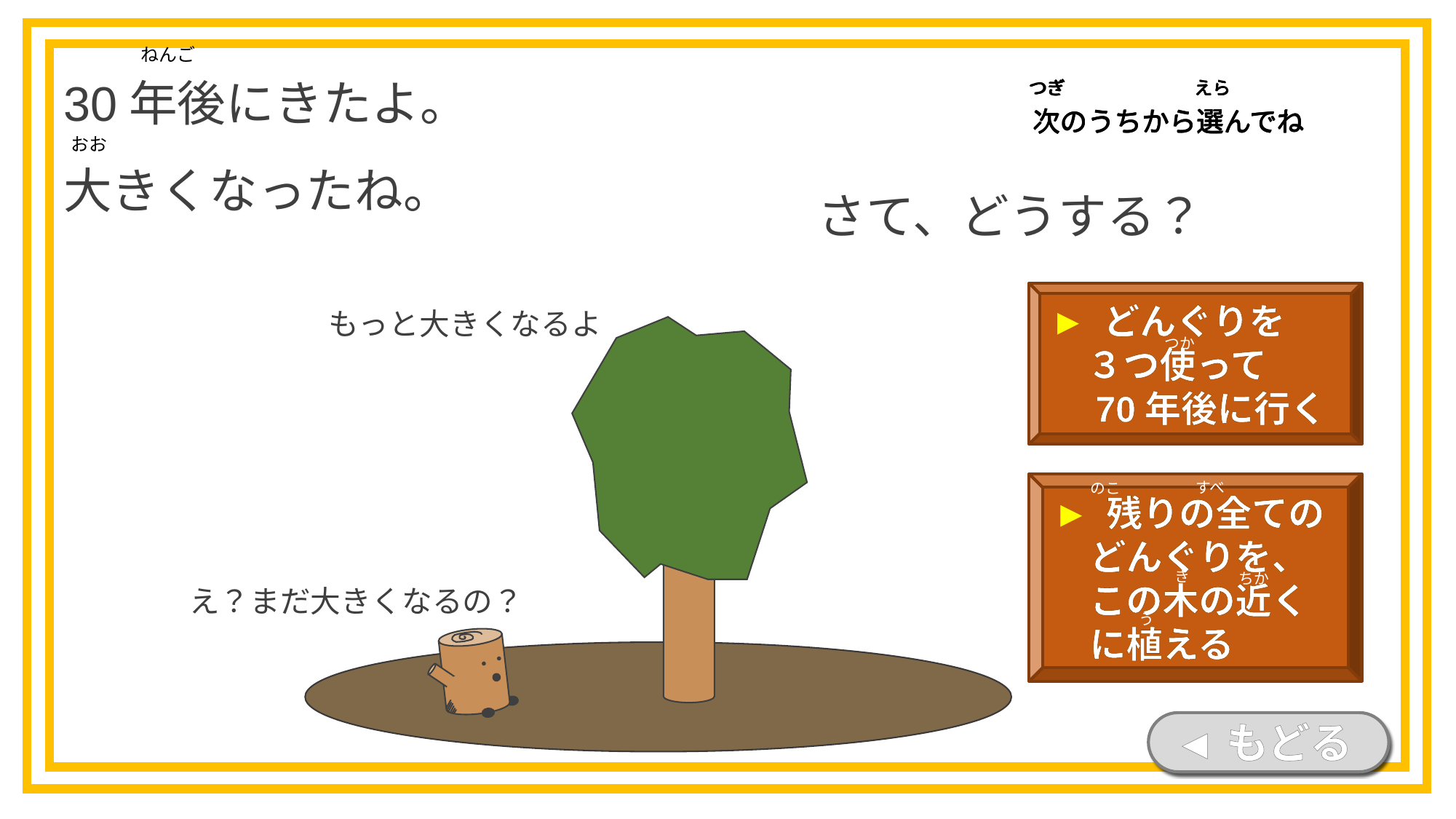

30年後にきたよ。
大きくなったね。
ねんご

つぎ
えら
次のうちから選んでね
つぎ
えら
次のうちから選んでね
つぎ
えら
次のうちから選んでね
つぎ
えら
次のうちから選んでね
おお
さて、どうする？
もっと大きくなるよ
► どんぐりを
　３つ使って
　70年後に行く

つか
すべ
のこ
► 残りの全ての
　どんぐりを、
　この木の近く
　に植える
え？まだ大きくなるの？
き
ちか
う

◄もどる